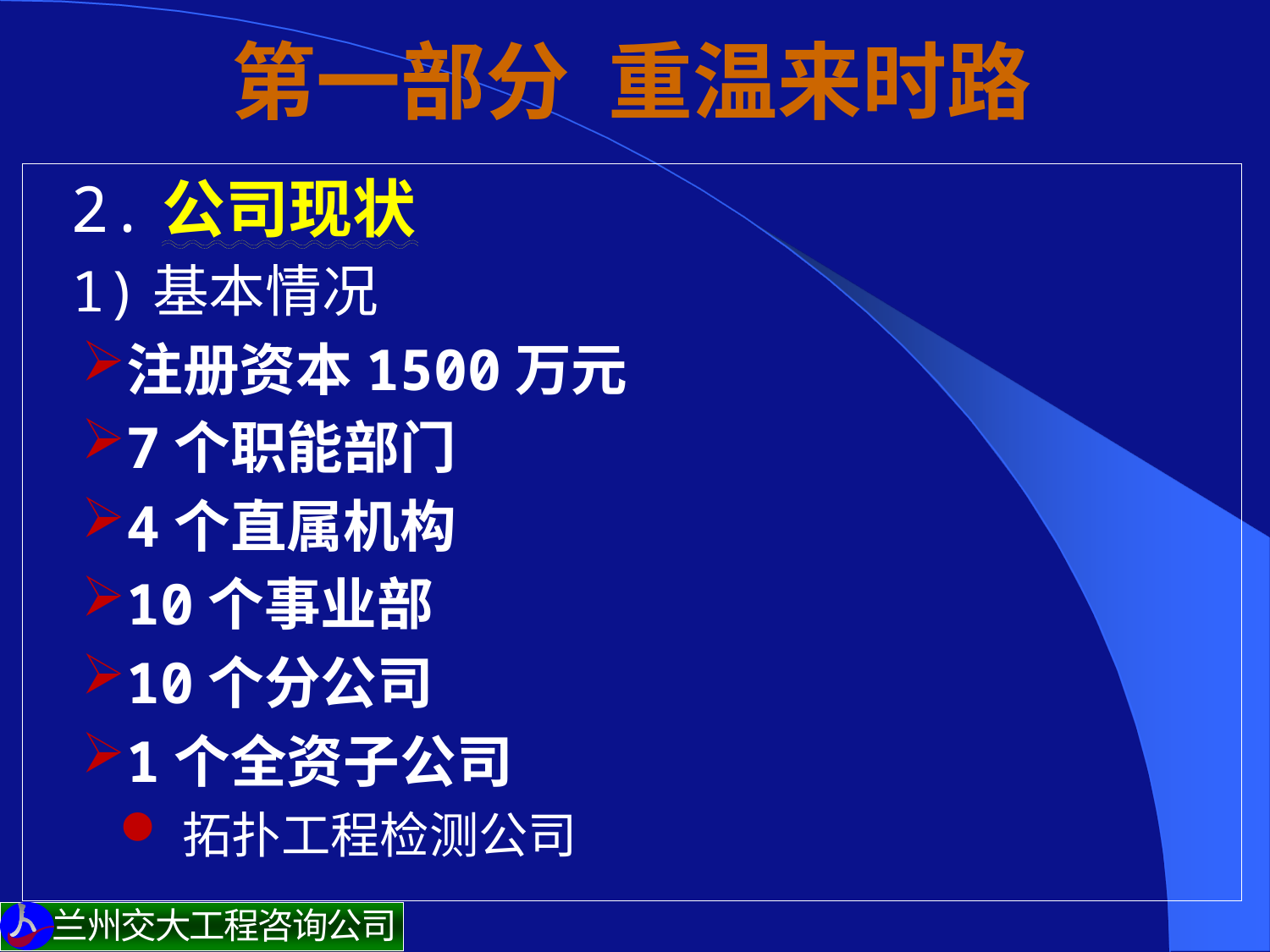

# 第一部分  重温来时路
 2.公司现状
1)基本情况
注册资本1500万元
7个职能部门
4个直属机构
10个事业部
10个分公司
1个全资子公司
拓扑工程检测公司